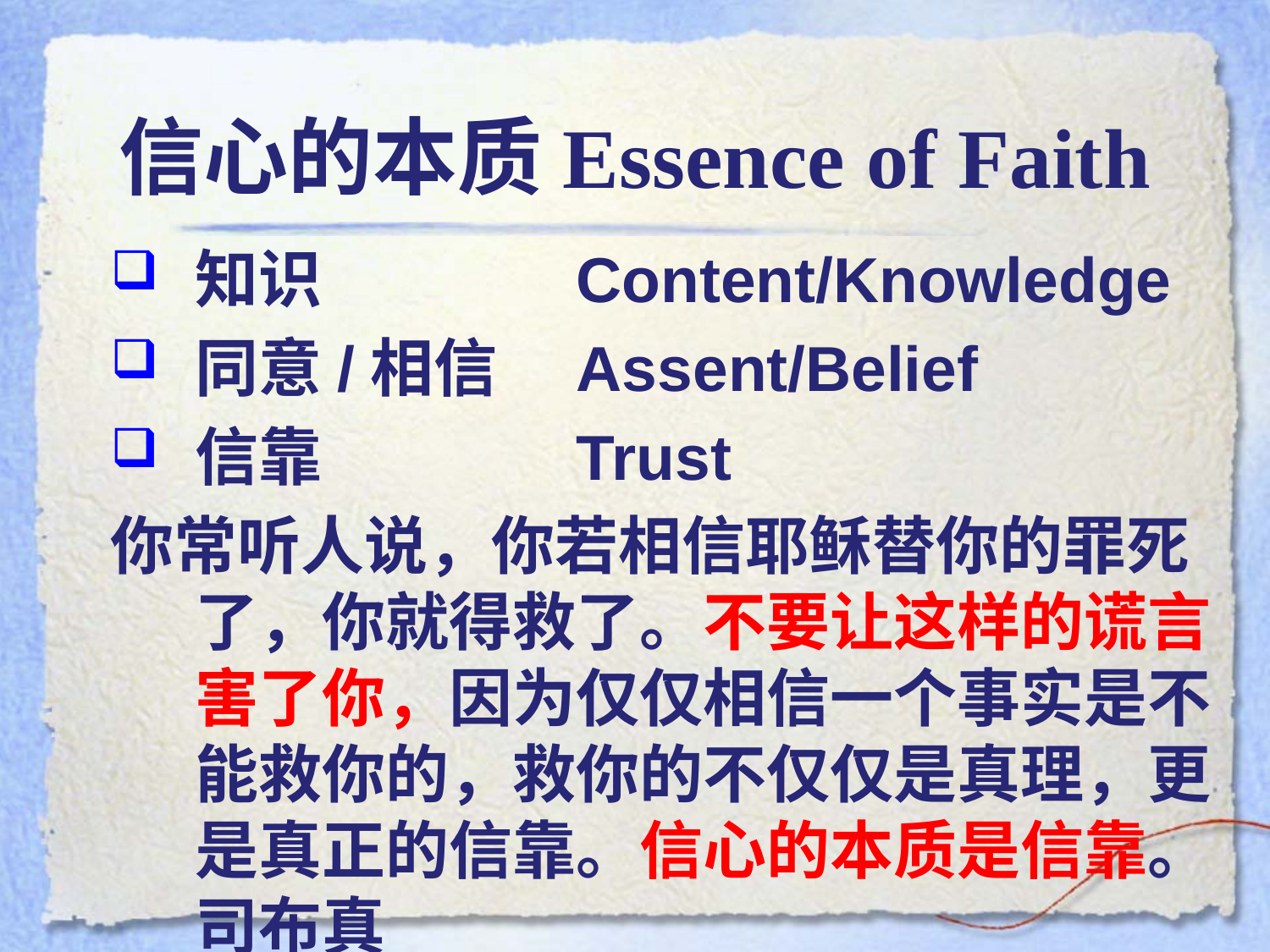

# 信心的本质Essence of Faith
知识		Content/Knowledge
同意/相信	Assent/Belief
信靠		Trust
你常听人说，你若相信耶稣替你的罪死了，你就得救了。不要让这样的谎言害了你，因为仅仅相信一个事实是不能救你的，救你的不仅仅是真理，更是真正的信靠。信心的本质是信靠。司布真